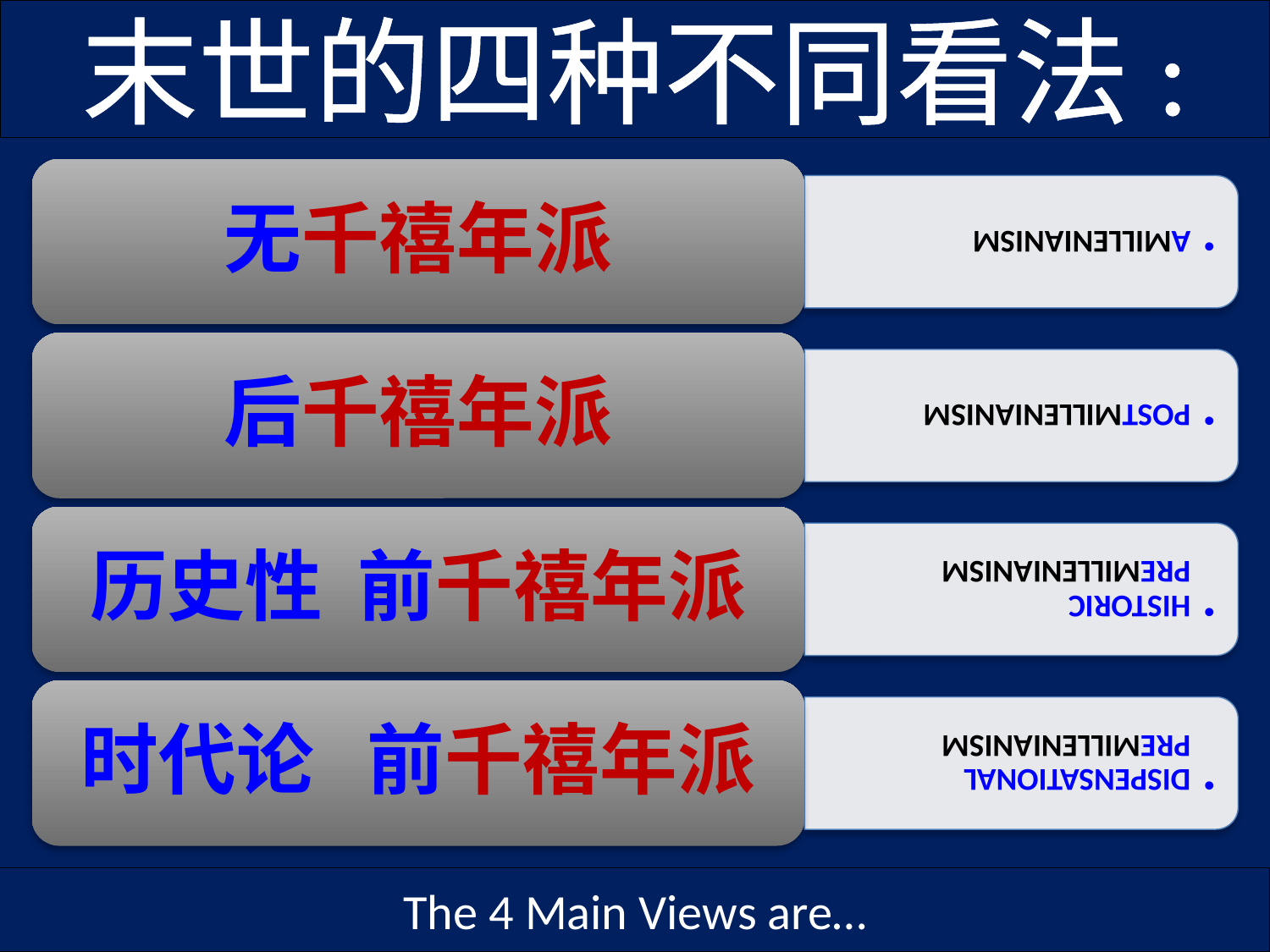

# 末世的四种不同看法:
AMILLENIANISM
无千禧年派
POSTMILLENIANISM
后千禧年派
HISTORIC PREMILLENIANISM
历史性  前千禧年派
DISPENSATIONAL PREMILLENIANISM
时代论   前千禧年派
The 4 Main Views are…